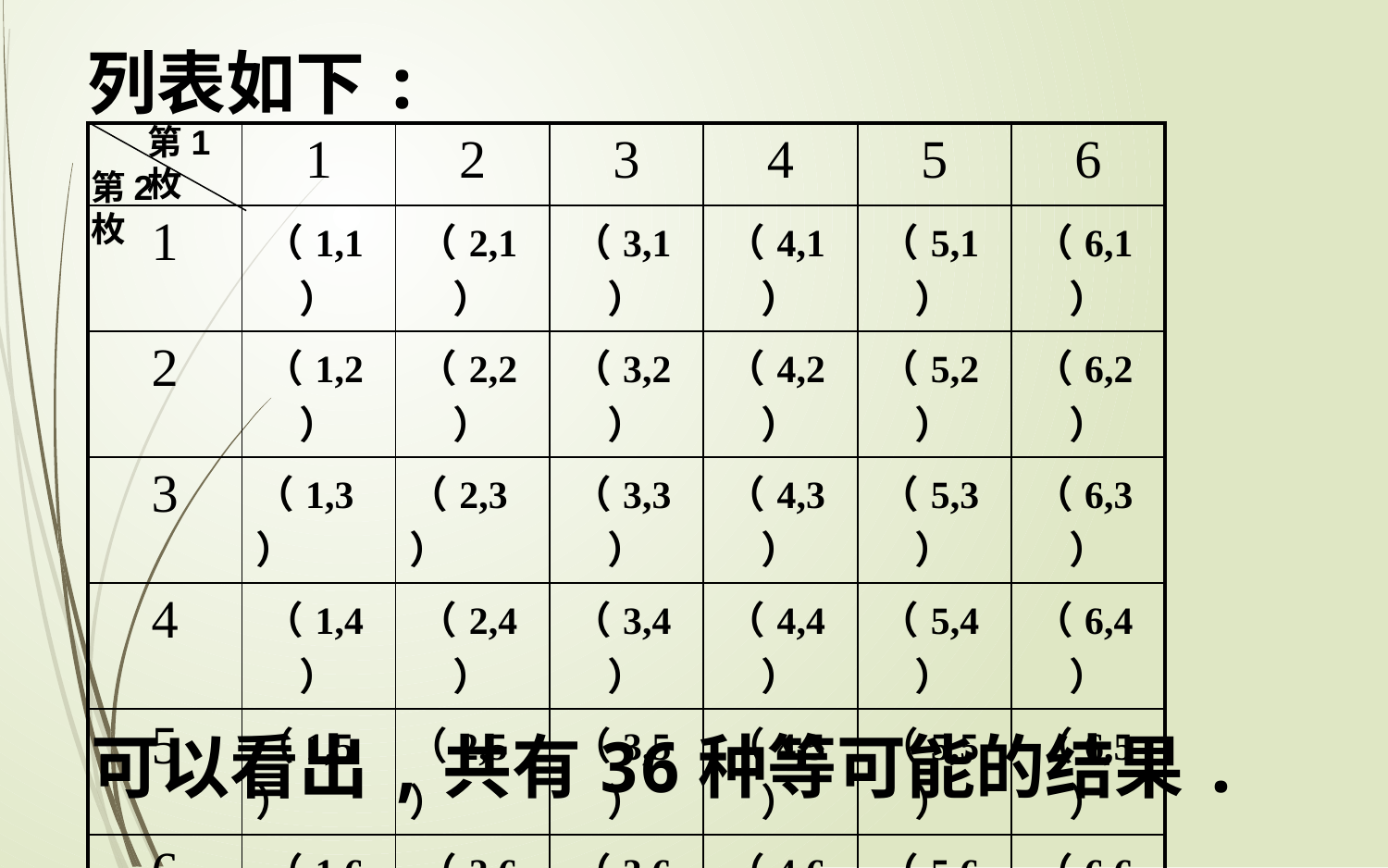

列表如下:
第1枚
|  | 1 | 2 | 3 | 4 | 5 | 6 |
| --- | --- | --- | --- | --- | --- | --- |
| 1 | （1,1） | （2,1） | （3,1） | （4,1） | （5,1） | （6,1） |
| 2 | （1,2） | （2,2） | （3,2） | （4,2） | （5,2） | （6,2） |
| 3 | （1,3） | （2,3） | （3,3） | （4,3） | （5,3） | （6,3） |
| 4 | （1,4） | （2,4） | （3,4） | （4,4） | （5,4） | （6,4） |
| 5 | （1,5） | （2,5） | （3,5） | （4,5） | （5,5） | （6,5） |
| 6 | （1,6） | （2,6） | （3,6） | （4,6） | （5,6） | （6,6） |

第2枚
可以看出,共有36种等可能的结果.